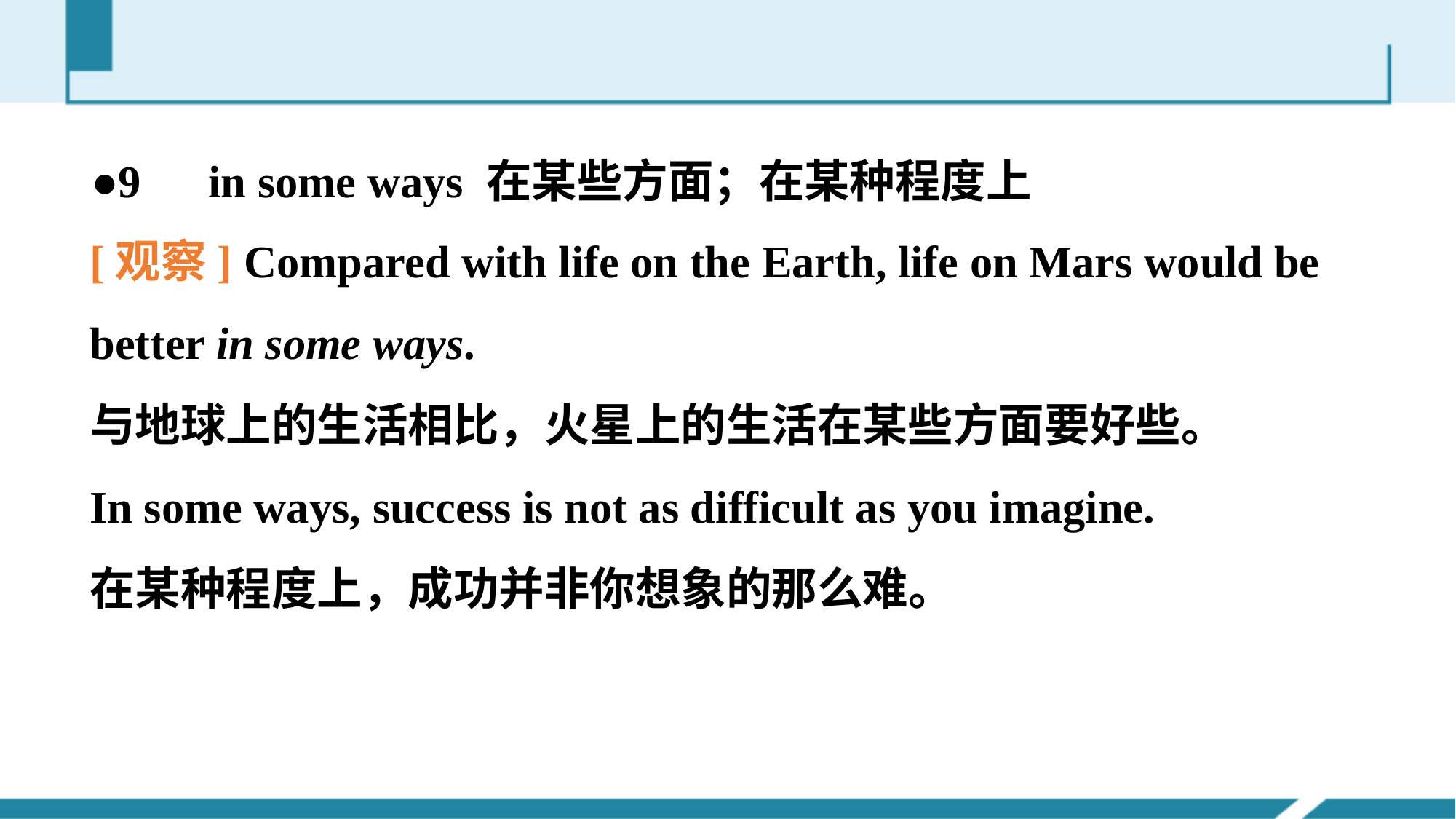

●9　in some ways 在某些方面；在某种程度上
[观察] Compared with life on the Earth, life on Mars would be better in some ways.
与地球上的生活相比，火星上的生活在某些方面要好些。
In some ways, success is not as difficult as you imagine.
在某种程度上，成功并非你想象的那么难。